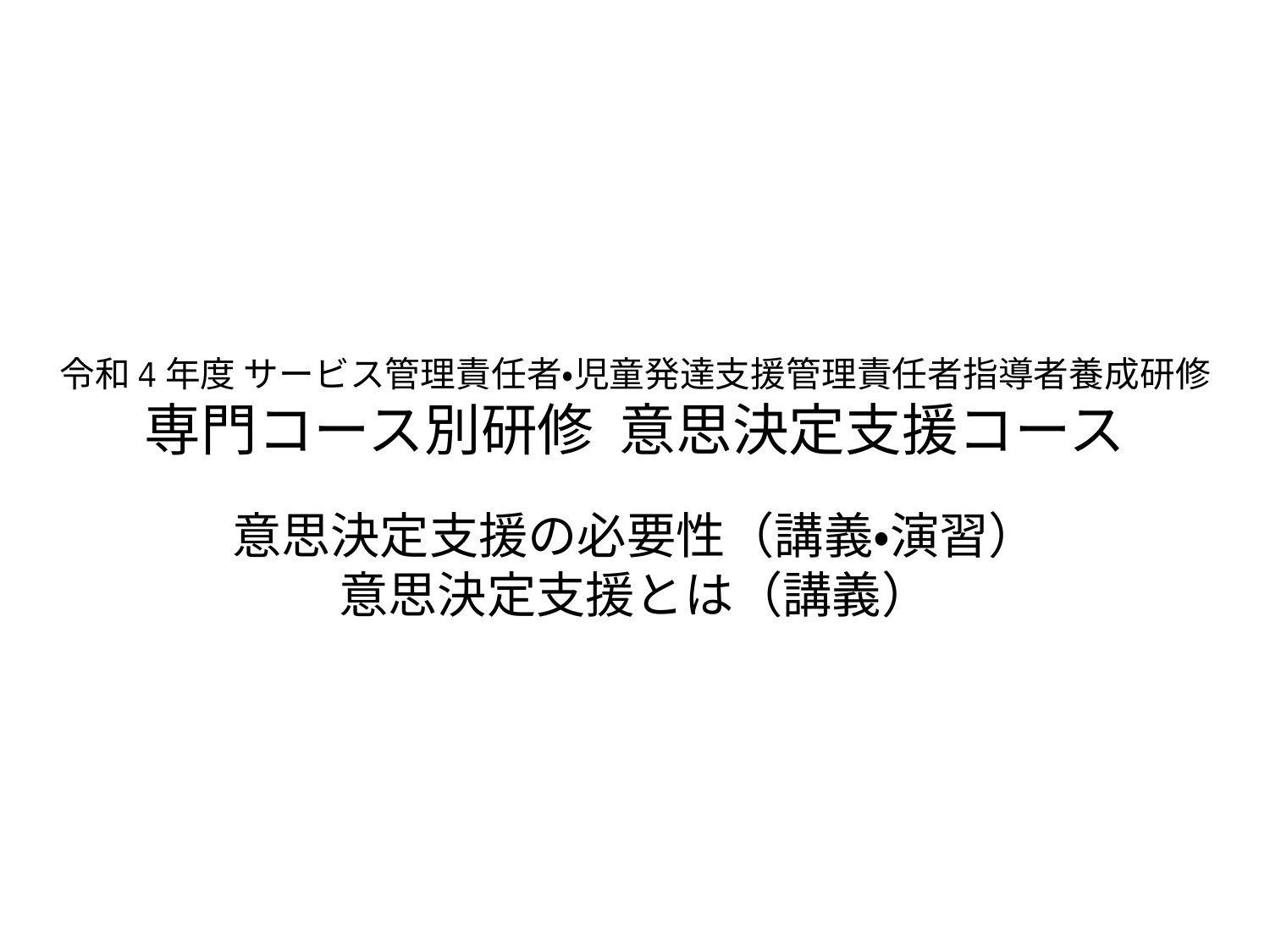

令和4年度 サービス管理責任者・児童発達支援管理責任者指導者養成研修
専門コース別研修  意思決定支援コース

意思決定支援の必要性（講義・演習）
意思決定支援とは（講義）